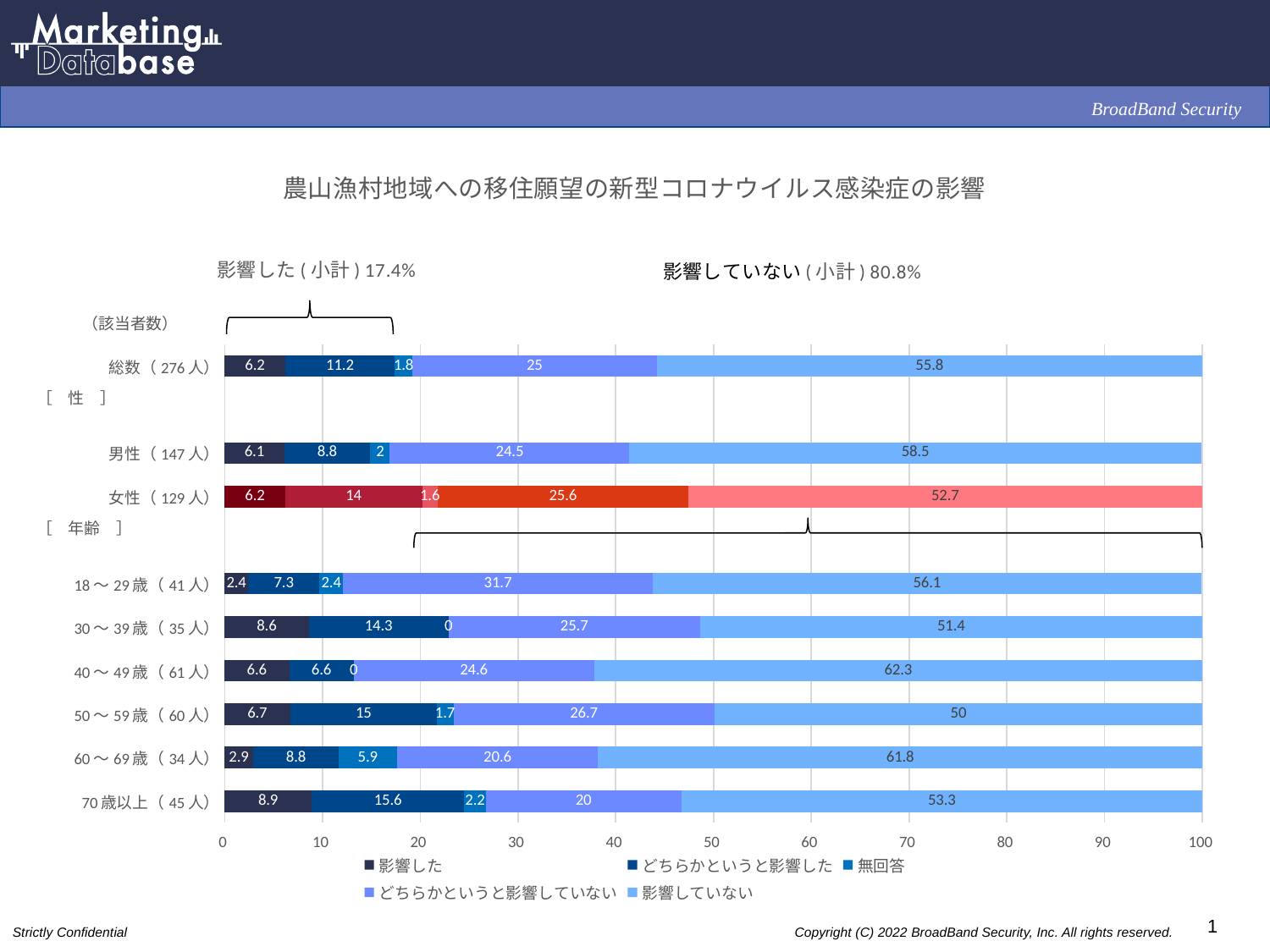

### Chart: 農山漁村地域への移住願望の新型コロナウイルス感染症の影響

| Category | 影響した | どちらかというと影響した | 無回答 | どちらかというと影響していない | 影響していない |
|---|---|---|---|---|---|
| 総数（276人） | 6.2 | 11.2 | 1.8 | 25.0 | 55.8 |
|  | None | None | None | None | None |
| 男性（147人） | 6.1 | 8.8 | 2.0 | 24.5 | 58.5 |
| 女性（129人） | 6.2 | 14.0 | 1.6 | 25.6 | 52.7 |
|  | None | None | None | None | None |
| 18～29歳（41人） | 2.4 | 7.3 | 2.4 | 31.7 | 56.1 |
| 30～39歳（35人） | 8.6 | 14.3 | 0.0 | 25.7 | 51.4 |
| 40～49歳（61人） | 6.6 | 6.6 | 0.0 | 24.6 | 62.3 |
| 50～59歳（60人） | 6.7 | 15.0 | 1.7 | 26.7 | 50.0 |
| 60～69歳（34人） | 2.9 | 8.8 | 5.9 | 20.6 | 61.8 |
| 70歳以上（45人） | 8.9 | 15.6 | 2.2 | 20.0 | 53.3 |